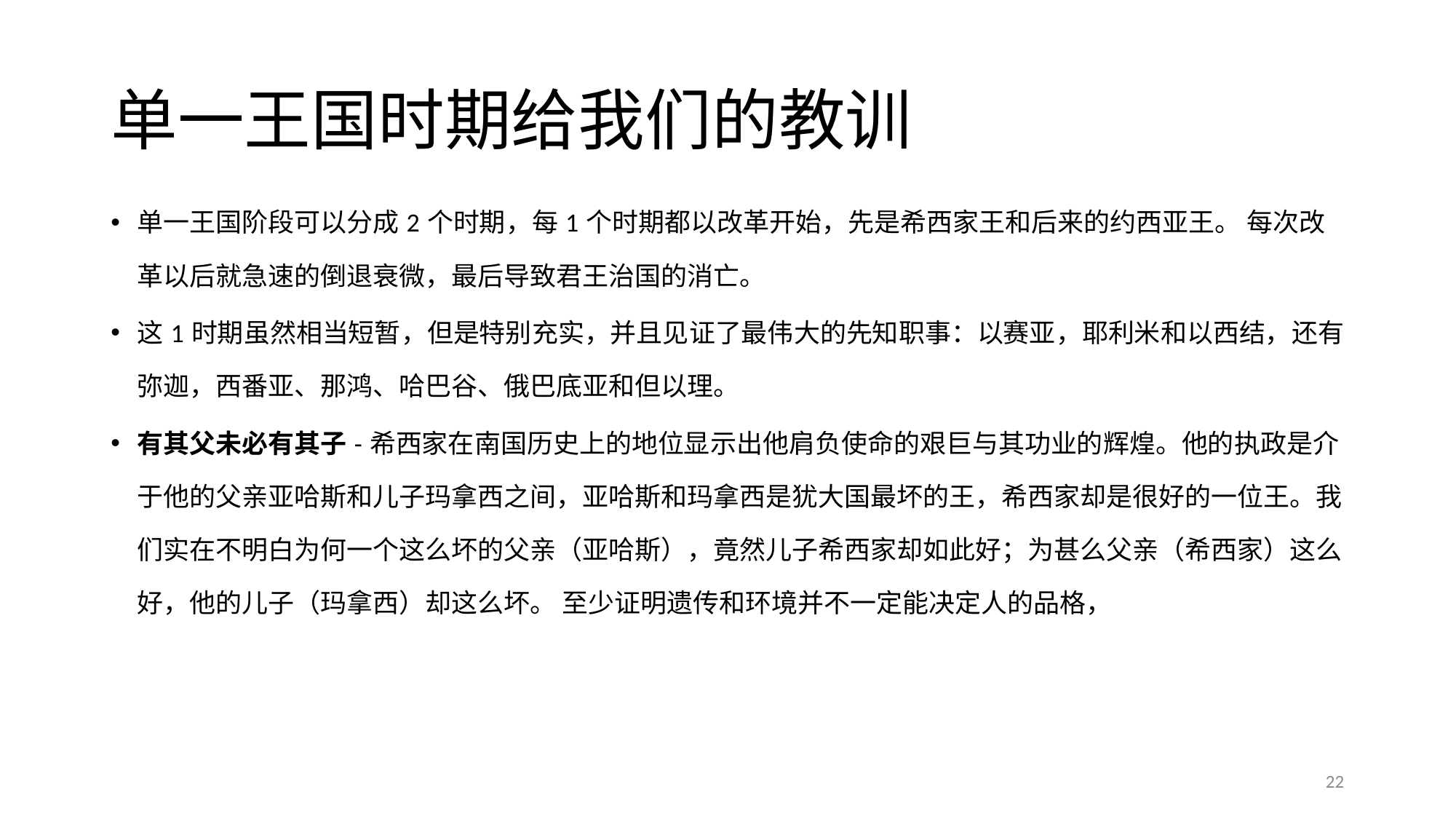

# 单一王国时期给我们的教训
单一王国阶段可以分成 2 个时期，每 1 个时期都以改革开始，先是希西家王和后来的约西亚王。 每次改革以后就急速的倒退衰微，最后导致君王治国的消亡。
这 1 时期虽然相当短暂，但是特别充实，并且见证了最伟大的先知职事：以赛亚，耶利米和以西结，还有弥迦，西番亚、那鸿、哈巴谷、俄巴底亚和但以理。
有其父未必有其子 - 希西家在南国历史上的地位显示出他肩负使命的艰巨与其功业的辉煌。他的执政是介于他的父亲亚哈斯和儿子玛拿西之间，亚哈斯和玛拿西是犹大国最坏的王，希西家却是很好的一位王。我们实在不明白为何一个这么坏的父亲（亚哈斯），竟然儿子希西家却如此好；为甚么父亲（希西家）这么好，他的儿子（玛拿西）却这么坏。 至少证明遗传和环境并不一定能决定人的品格，
22